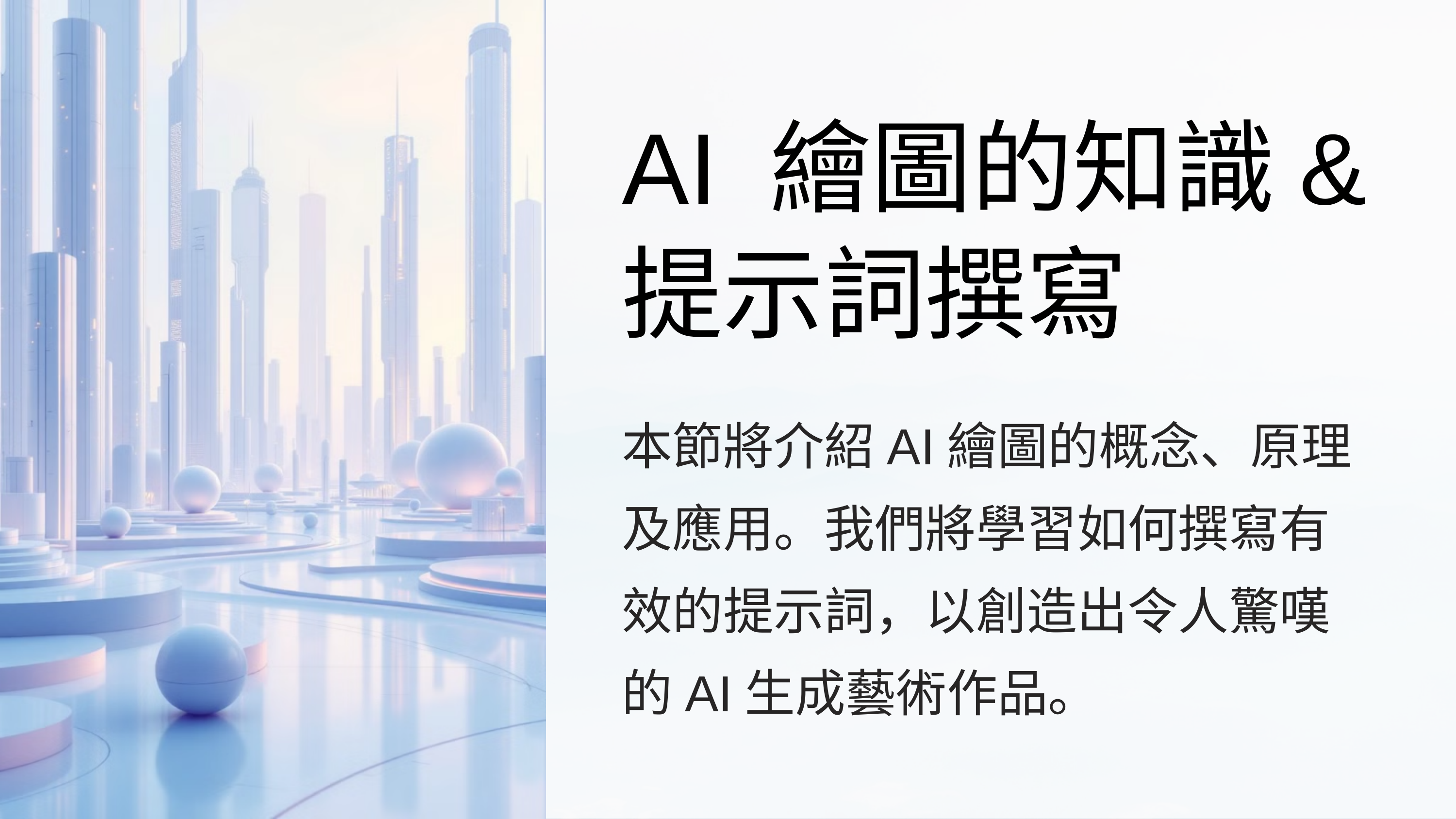

AI 繪圖的知識&提示詞撰寫
本節將介紹AI繪圖的概念、原理及應用。我們將學習如何撰寫有效的提示詞，以創造出令人驚嘆的AI生成藝術作品。